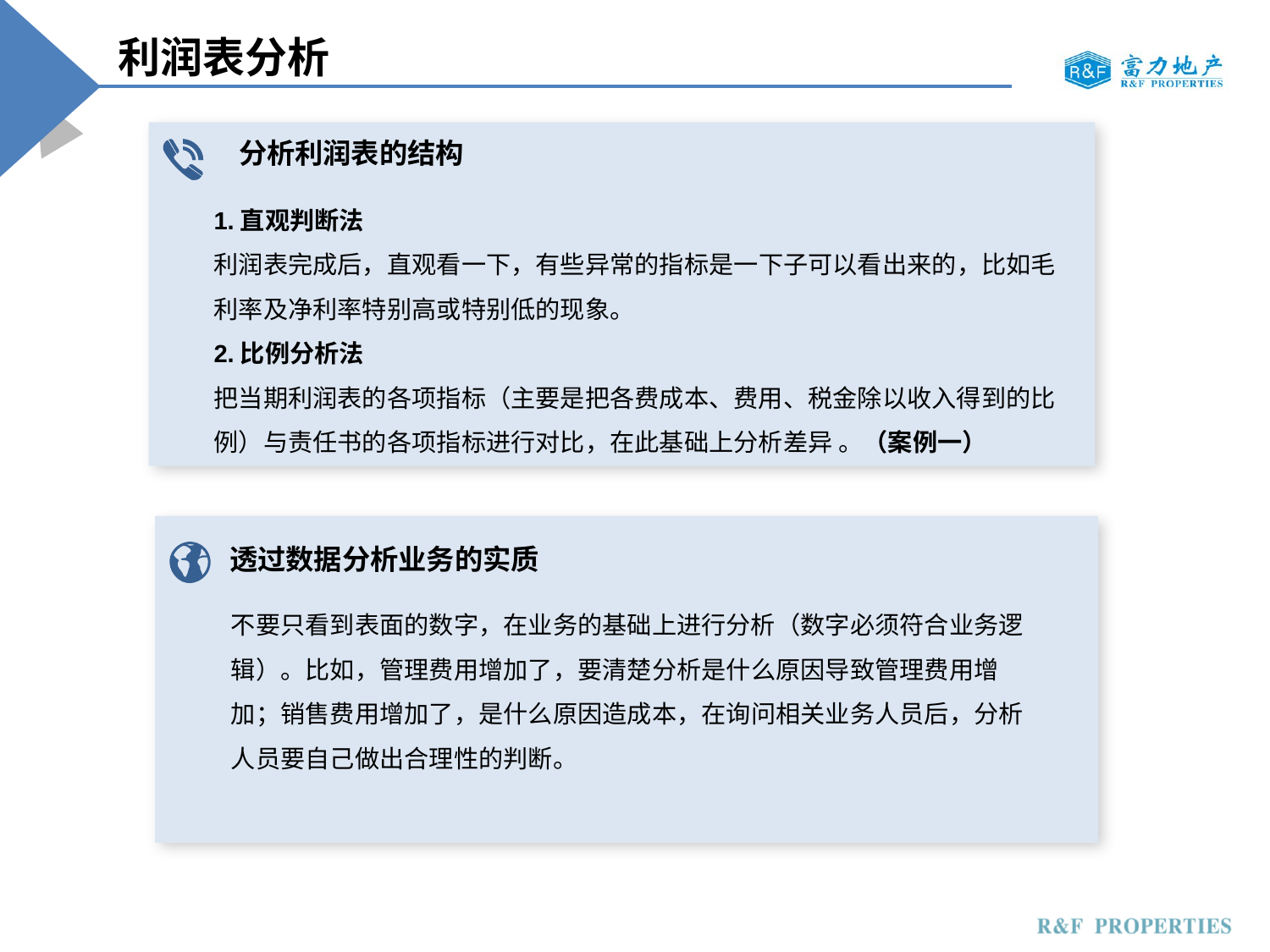

利润表分析

分析利润表的结构

1.直观判断法
利润表完成后，直观看一下，有些异常的指标是一下子可以看出来的，比如毛利率及净利率特别高或特别低的现象。
2.比例分析法
把当期利润表的各项指标（主要是把各费成本、费用、税金除以收入得到的比例）与责任书的各项指标进行对比，在此基础上分析差异 。（案例一）

透过数据分析业务的实质

不要只看到表面的数字，在业务的基础上进行分析（数字必须符合业务逻辑）。比如，管理费用增加了，要清楚分析是什么原因导致管理费用增加；销售费用增加了，是什么原因造成本，在询问相关业务人员后，分析人员要自己做出合理性的判断。
因诉讼事项被冻结资金734.15万